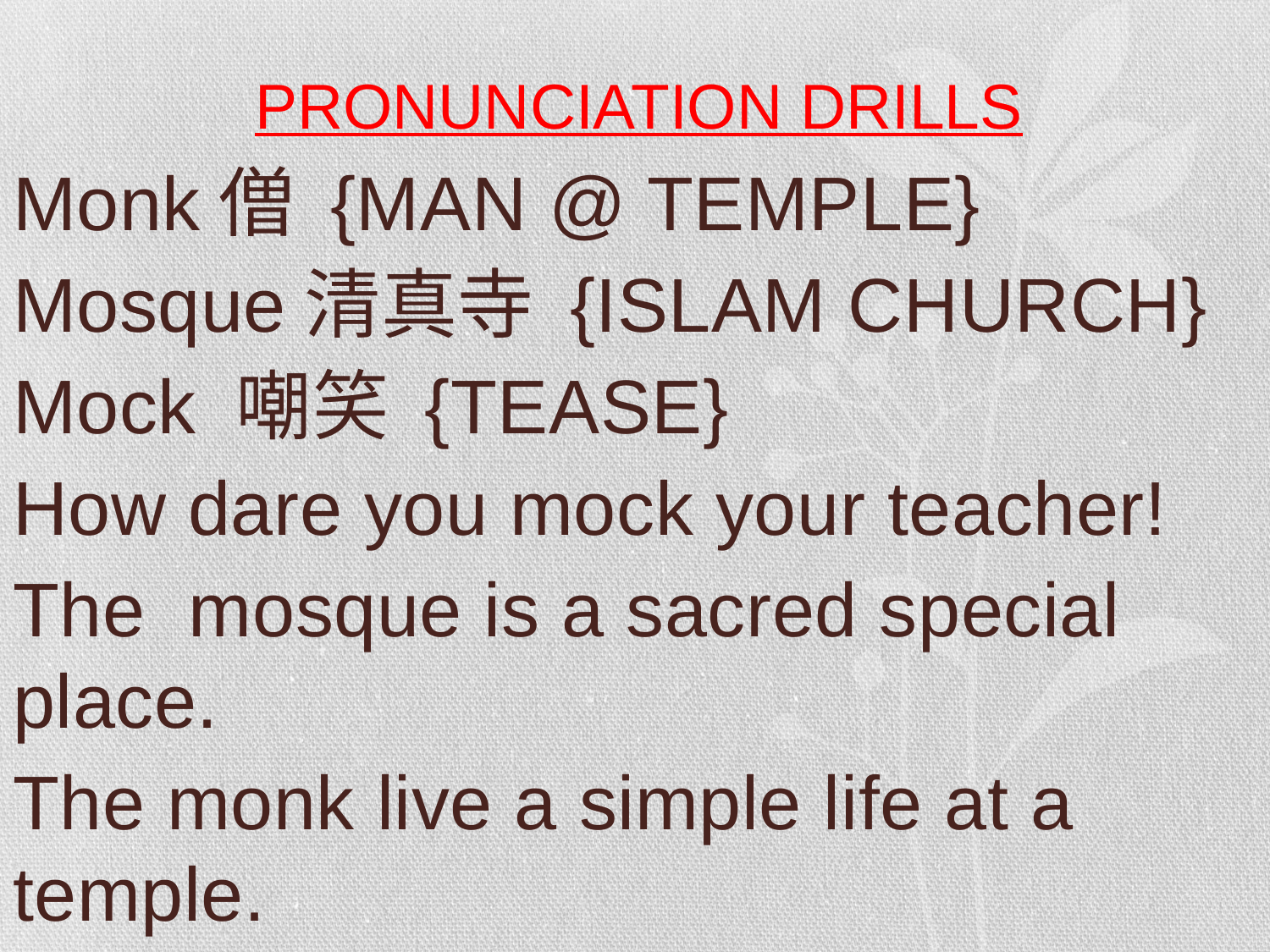

# PRONUNCIATION DRILLS
Monk僧 {MAN @ TEMPLE}
Mosque清真寺 {ISLAM CHURCH}
Mock 嘲笑 {TEASE}
How dare you mock your teacher!
The  mosque is a sacred special place.
The monk live a simple life at a temple.